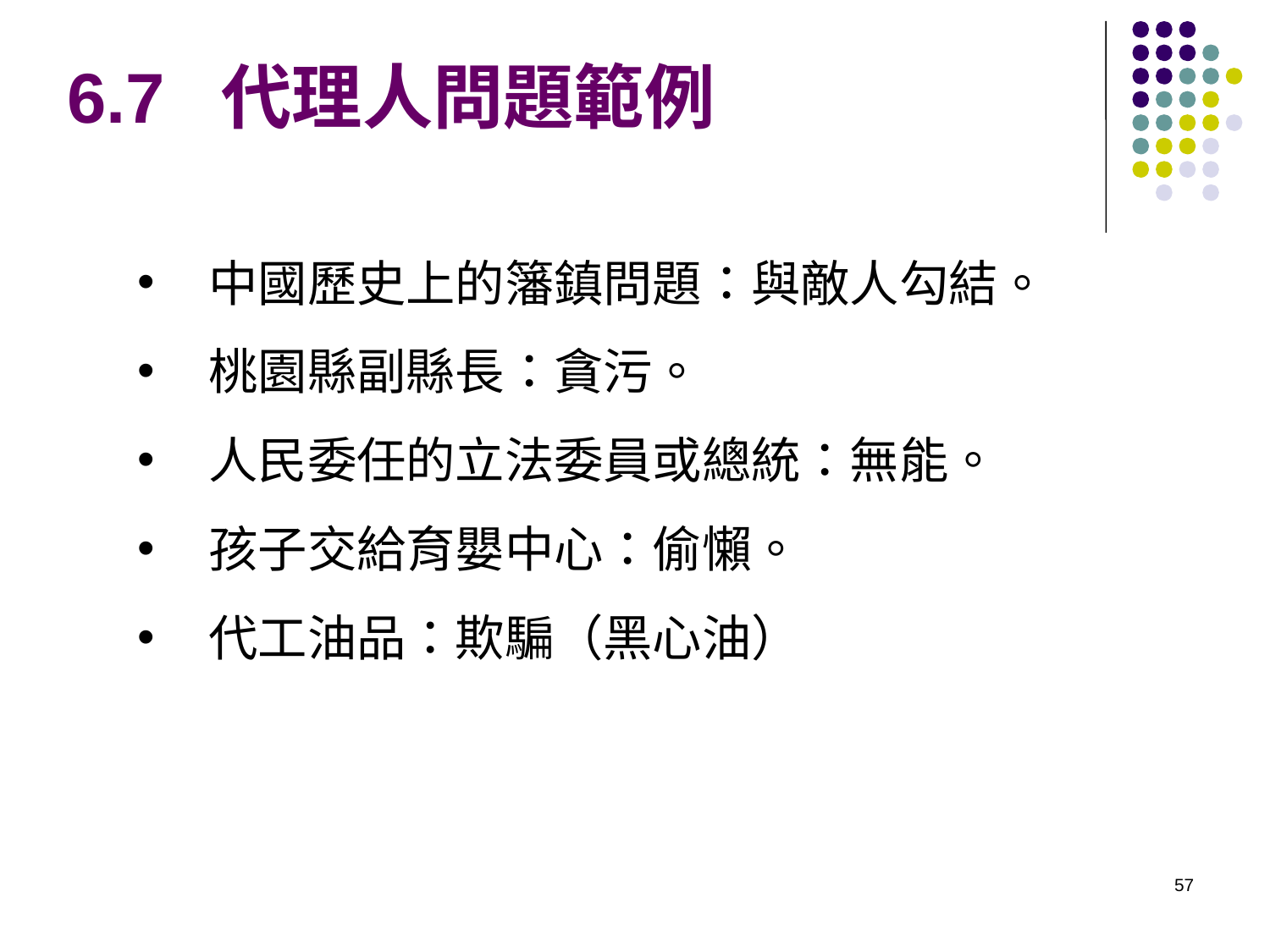

6.7  代理人問題範例
中國歷史上的籓鎮問題：與敵人勾結。
桃園縣副縣長：貪污。
人民委任的立法委員或總統：無能。
孩子交給育嬰中心：偷懶。
代工油品：欺騙（黑心油）

57